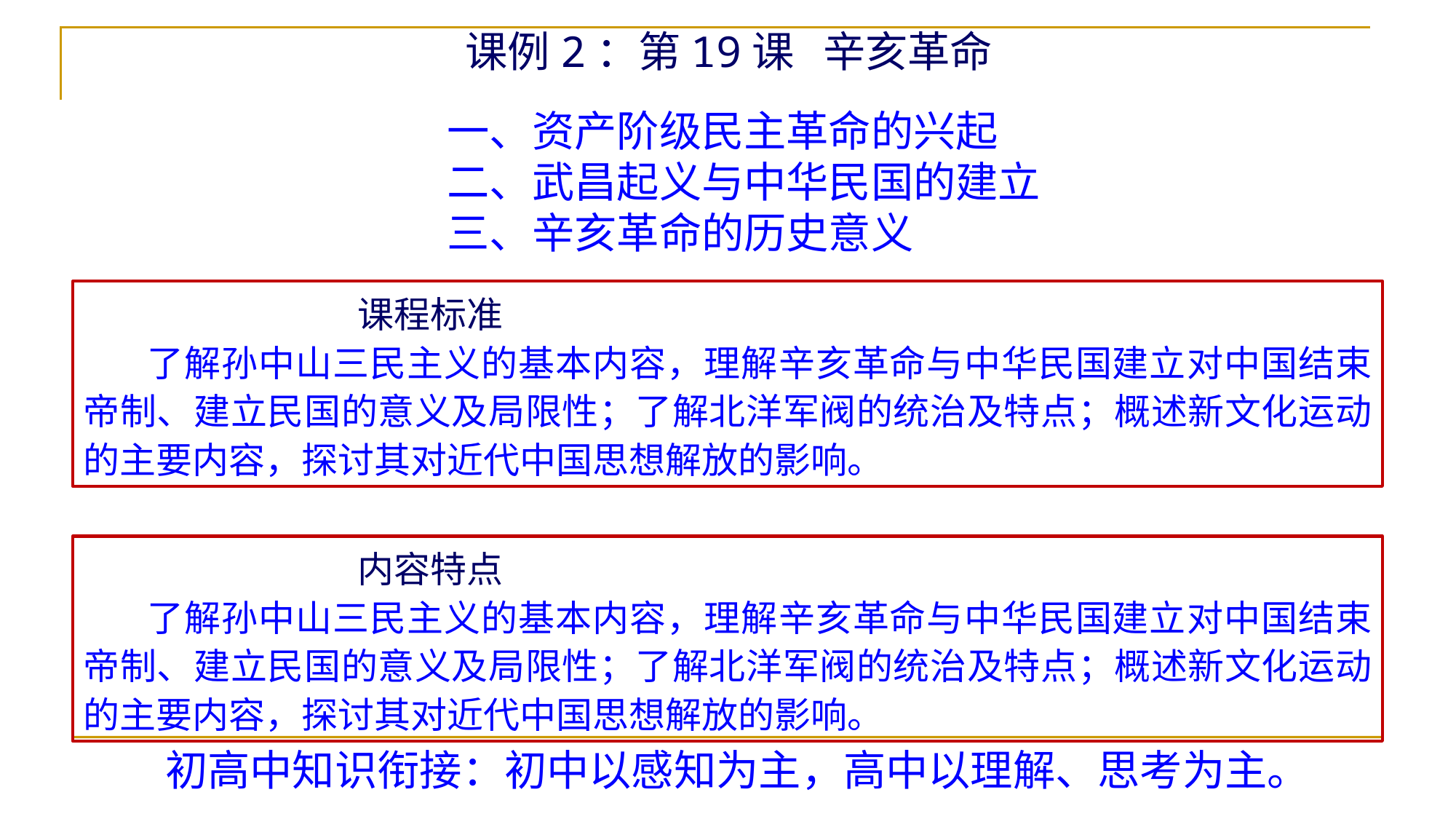

课例2：第19课   辛亥革命
一、资产阶级民主革命的兴起
二、武昌起义与中华民国的建立
三、辛亥革命的历史意义
                            课程标准
  了解孙中山三民主义的基本内容，理解辛亥革命与中华民国建立对中国结束帝制、建立民国的意义及局限性；了解北洋军阀的统治及特点；概述新文化运动的主要内容，探讨其对近代中国思想解放的影响。
                            内容特点
  了解孙中山三民主义的基本内容，理解辛亥革命与中华民国建立对中国结束帝制、建立民国的意义及局限性；了解北洋军阀的统治及特点；概述新文化运动的主要内容，探讨其对近代中国思想解放的影响。
初高中知识衔接：初中以感知为主，高中以理解、思考为主。